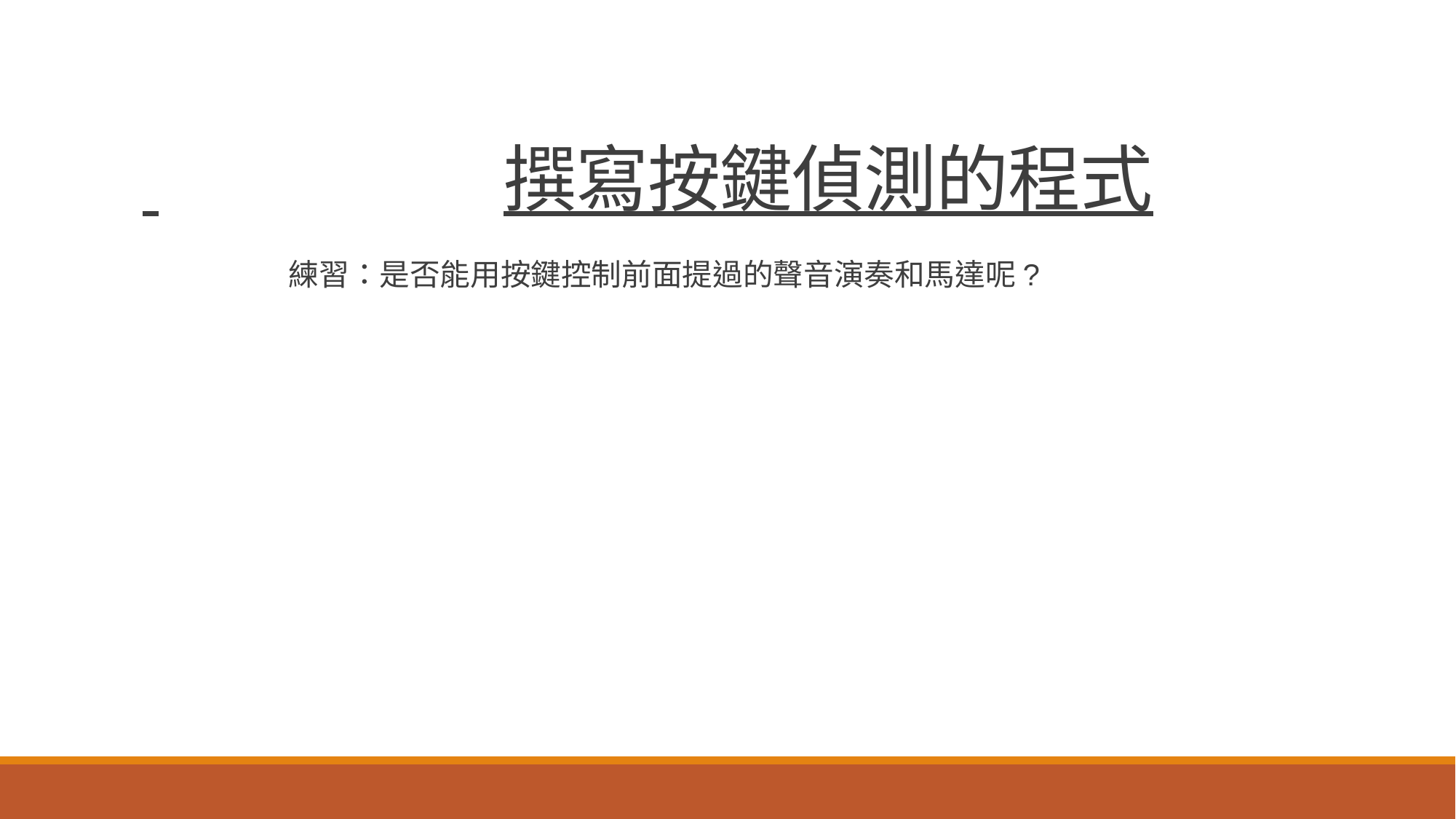

# 撰寫按鍵偵測的程式
練習：是否能用按鍵控制前面提過的聲音演奏和馬達呢?